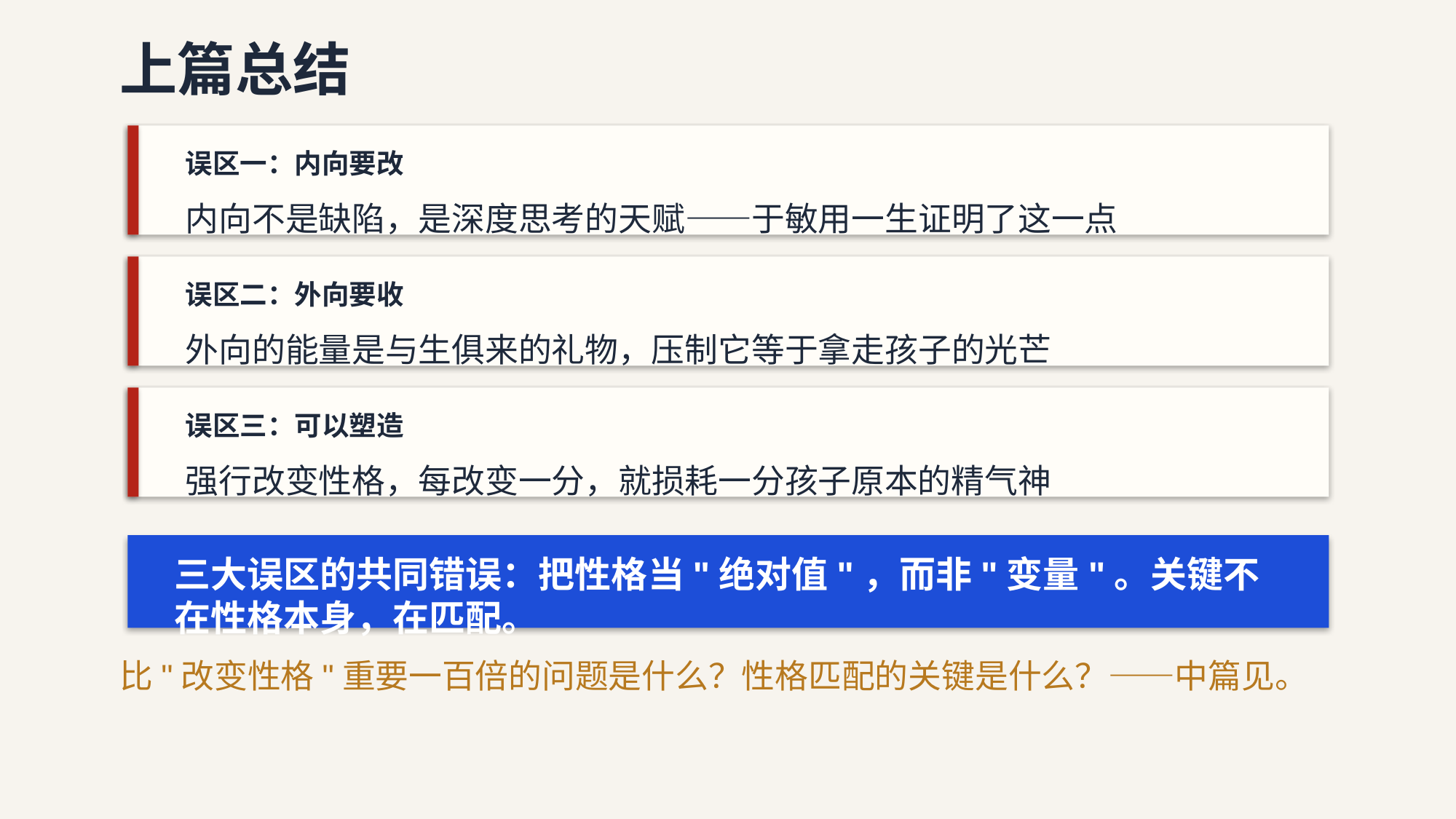

上篇总结

误区一：内向要改
内向不是缺陷，是深度思考的天赋——于敏用一生证明了这一点

误区二：外向要收
外向的能量是与生俱来的礼物，压制它等于拿走孩子的光芒

误区三：可以塑造
强行改变性格，每改变一分，就损耗一分孩子原本的精气神

三大误区的共同错误：把性格当"绝对值"，而非"变量"。关键不在性格本身，在匹配。
比"改变性格"重要一百倍的问题是什么？性格匹配的关键是什么？——中篇见。